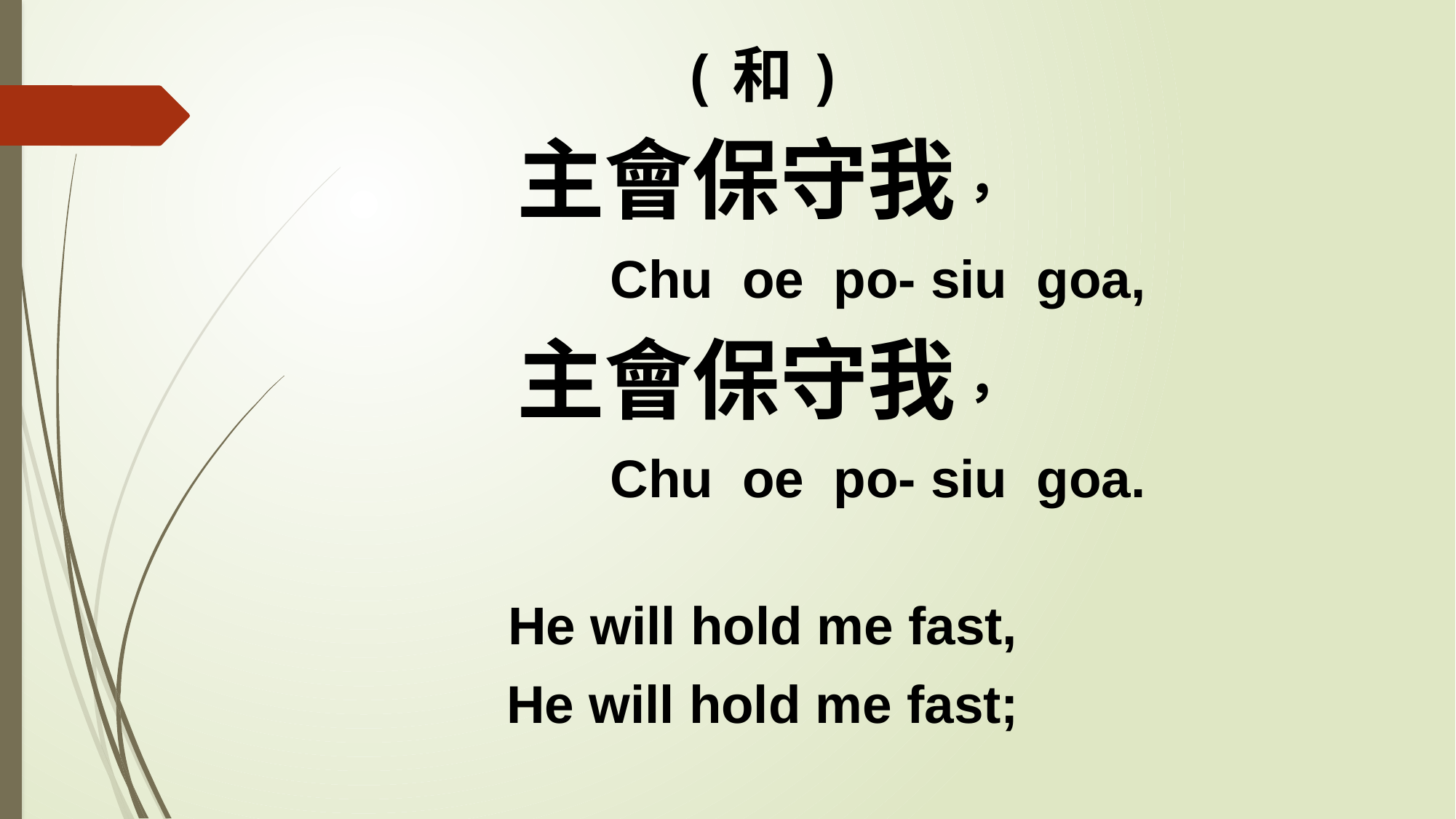

(和)
主會保守我，
                         Chu  oe  po- siu  goa,
主會保守我，
                         Chu  oe  po- siu  goa.

He will hold me fast,
He will hold me fast;